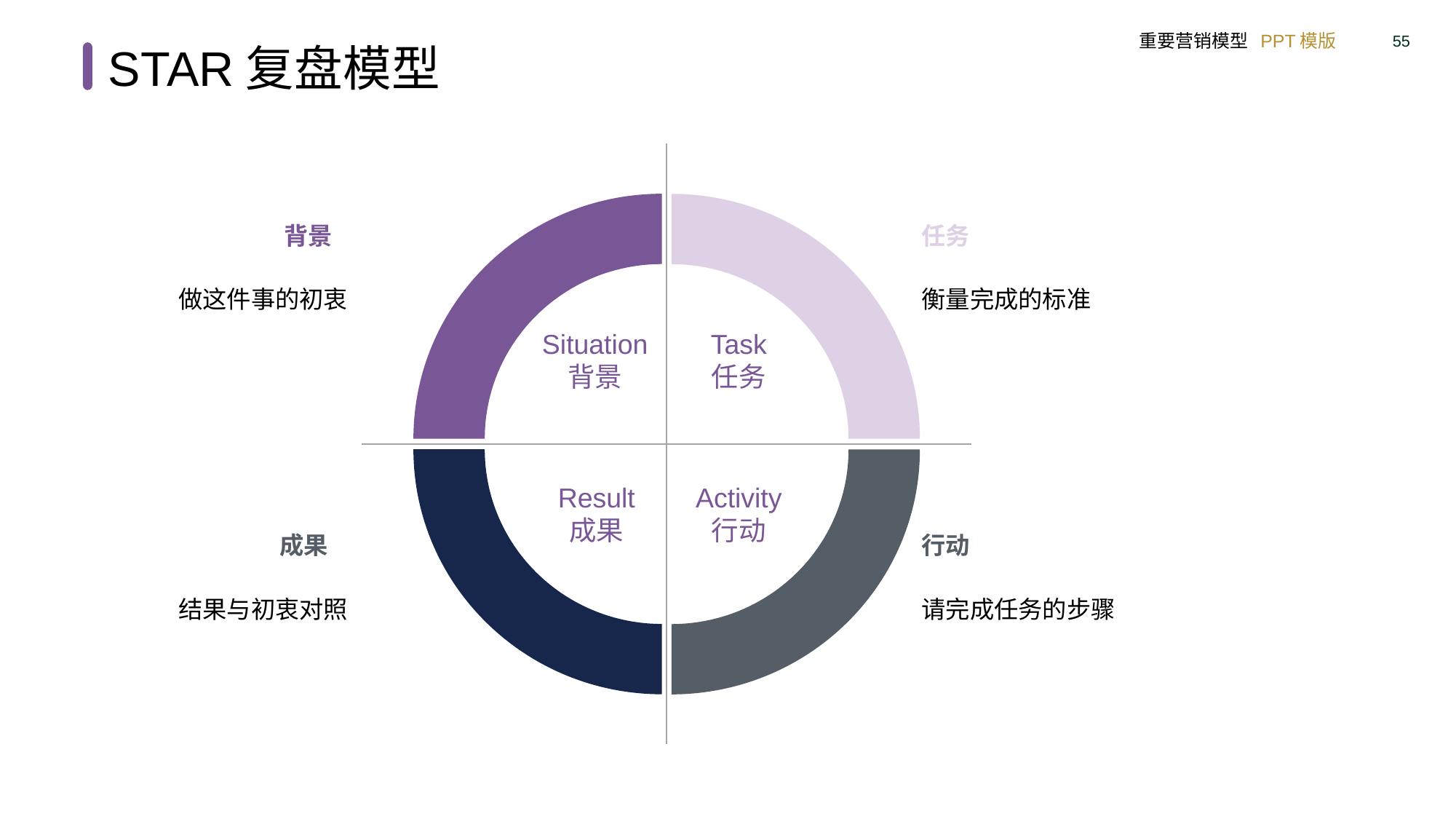

STAR复盘模型

背景
任务
做这件事的初衷
衡量完成的标准
Situation
背景
Task
任务

Result
成果
Activity
行动
行动
成果
结果与初衷对照
请完成任务的步骤